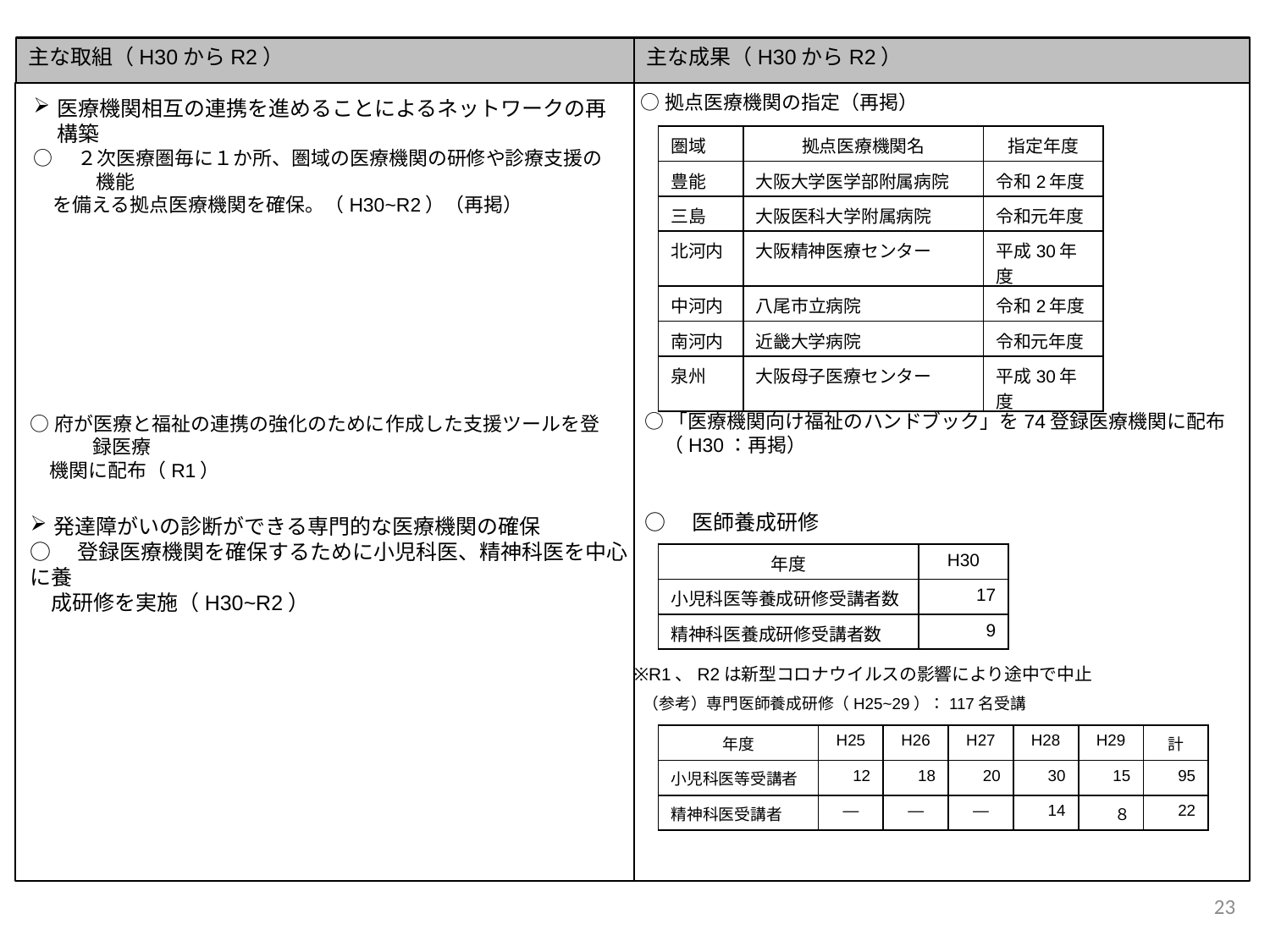

主な取組（H30からR2）
主な成果（H30からR2）

○拠点医療機関の指定（再掲）
医療機関相互の連携を進めることによるネットワークの再構築
○　２次医療圏毎に１か所、圏域の医療機関の研修や診療支援の機能
　を備える拠点医療機関を確保。（H30~R2）（再掲）
| 圏域 | 拠点医療機関名 | 指定年度 |
| --- | --- | --- |
| 豊能 | 大阪大学医学部附属病院 | 令和2年度 |
| 三島 | 大阪医科大学附属病院 | 令和元年度 |
| 北河内 | 大阪精神医療センター | 平成30年度 |
| 中河内 | 八尾市立病院 | 令和2年度 |
| 南河内 | 近畿大学病院 | 令和元年度 |
| 泉州 | 大阪母子医療センター | 平成30年度 |

○「医療機関向け福祉のハンドブック」を74登録医療機関に配布
　（H30：再掲）
○府が医療と福祉の連携の強化のために作成した支援ツールを登録医療
　機関に配布（R1）

○　医師養成研修
発達障がいの診断ができる専門的な医療機関の確保
○　登録医療機関を確保するために小児科医、精神科医を中心に養
　成研修を実施（H30~R2）
| 年度 | H30 |
| --- | --- |
| 小児科医等養成研修受講者数 | 17 |
| 精神科医養成研修受講者数 | 9 |
※R1、R2は新型コロナウイルスの影響により途中で中止
（参考）専門医師養成研修（H25~29）：117名受講
| 年度 | H25 | H26 | H27 | H28 | H29 | 計 |
| --- | --- | --- | --- | --- | --- | --- |
| 小児科医等受講者 | 12 | 18 | 20 | 30 | 15 | 95 |
| 精神科医受講者 | ― | ― | ― | 14 | ８ | 22 |

23